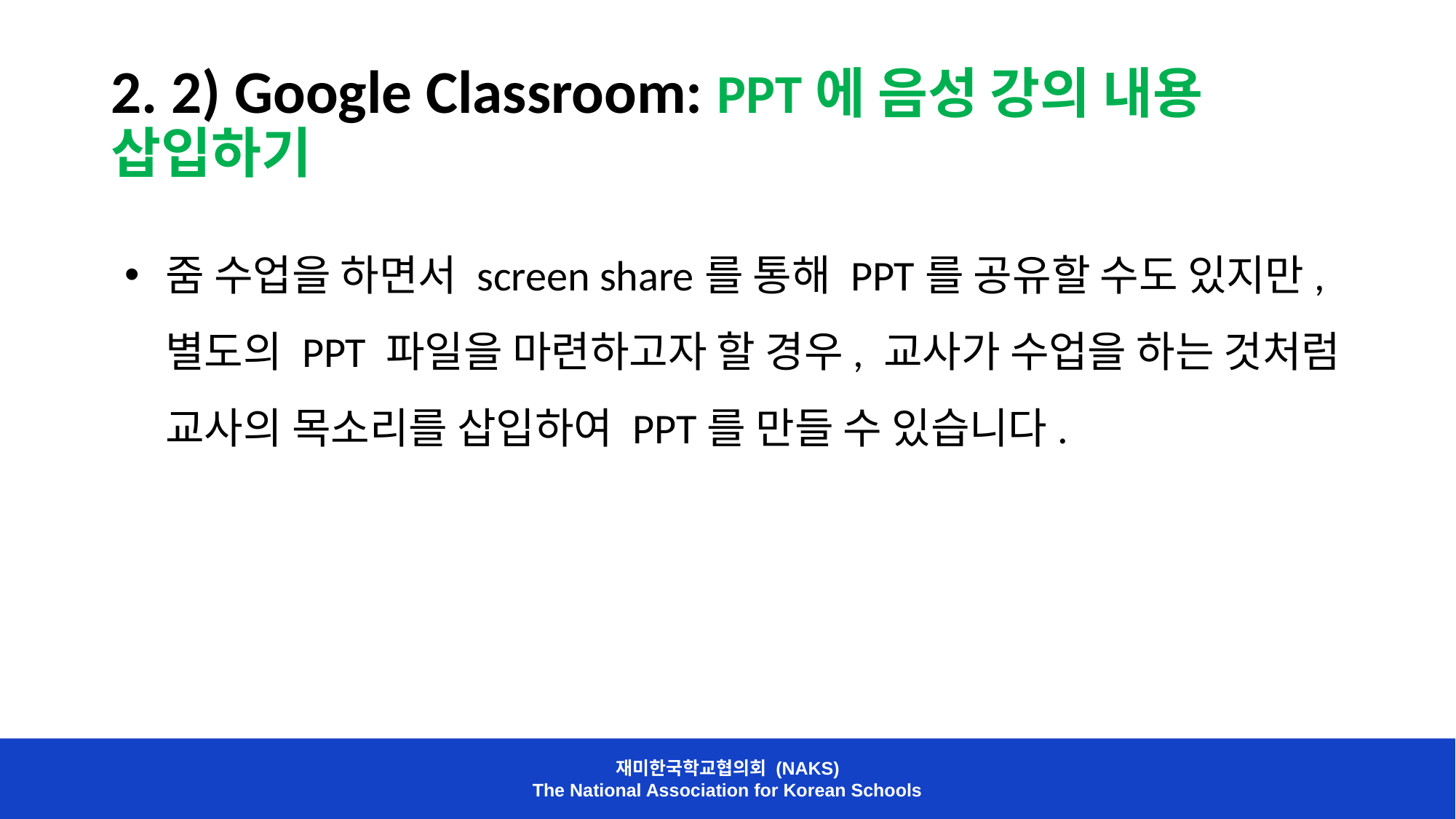

# 2. 2) Google Classroom: PPT에 음성 강의 내용 삽입하기
줌 수업을 하면서 screen share를 통해 PPT를 공유할 수도 있지만, 별도의 PPT 파일을 마련하고자 할 경우, 교사가 수업을 하는 것처럼 교사의 목소리를 삽입하여 PPT를 만들 수 있습니다.
재미한국학교협의회 (NAKS)
The National Association for Korean Schools